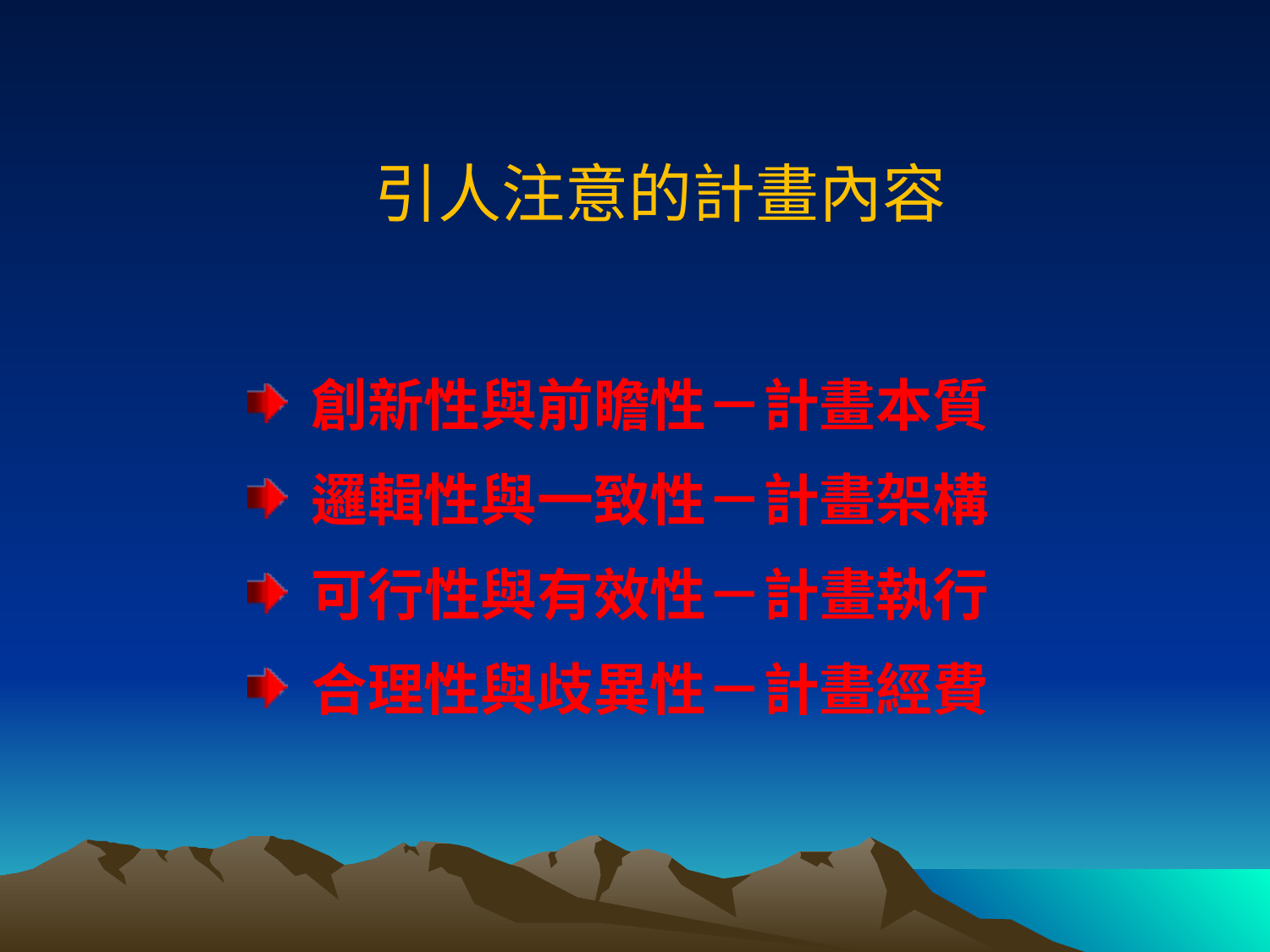

# 引人注意的計畫內容
創新性與前瞻性－計畫本質
邏輯性與一致性－計畫架構
可行性與有效性－計畫執行
合理性與歧異性－計畫經費